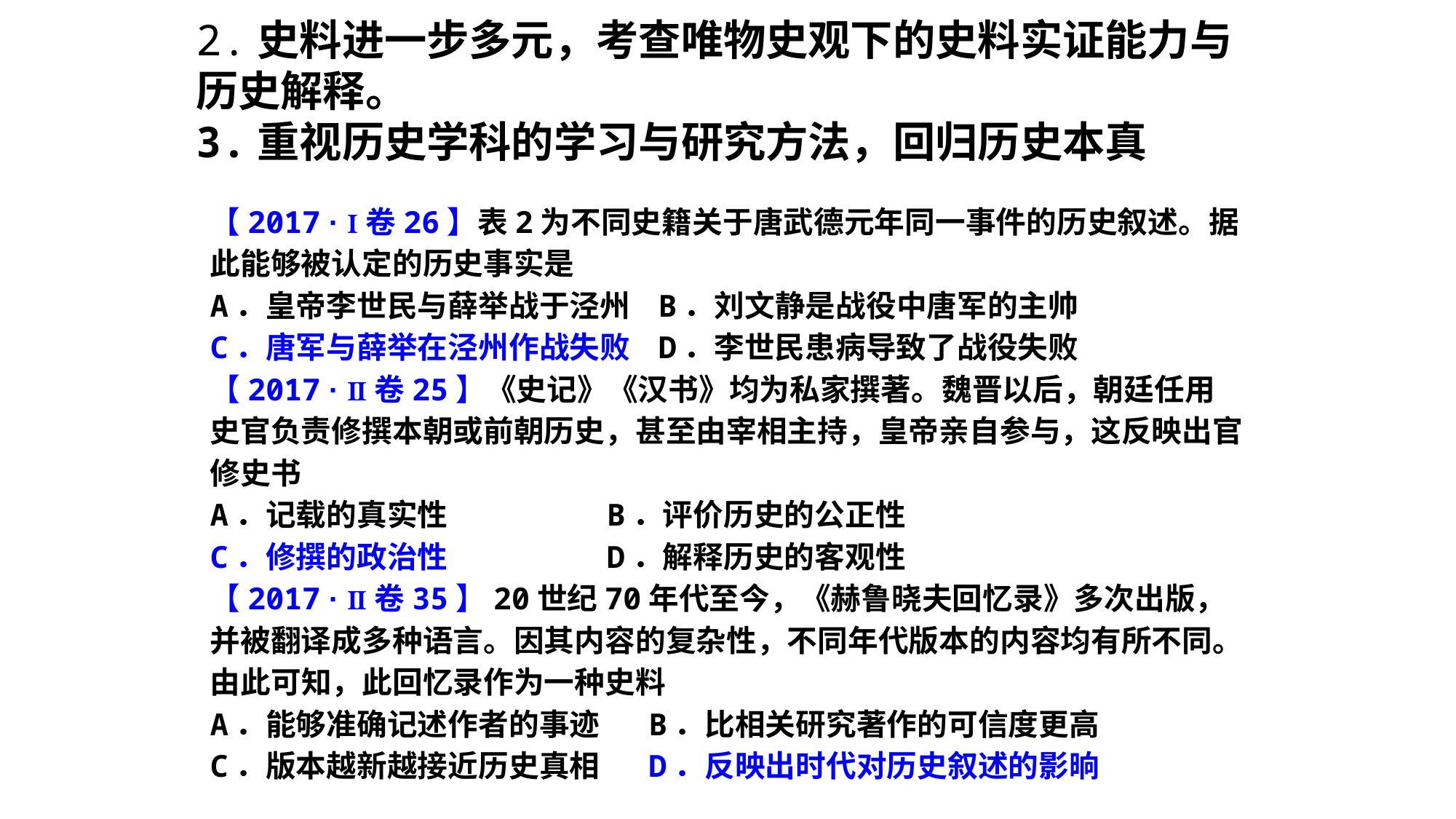

2.史料进一步多元，考查唯物史观下的史料实证能力与历史解释。
3.重视历史学科的学习与研究方法，回归历史本真

【2017 · Ⅰ卷26】表2为不同史籍关于唐武德元年同一事件的历史叙述。据此能够被认定的历史事实是
A．皇帝李世民与薛举战于泾州   B．刘文静是战役中唐军的主帅
C．唐军与薛举在泾州作战失败   D．李世民患病导致了战役失败
【2017 · Ⅱ卷25】《史记》《汉书》均为私家撰著。魏晋以后，朝廷任用史官负责修撰本朝或前朝历史，甚至由宰相主持，皇帝亲自参与，这反映出官修史书
A．记载的真实性      	         B．评价历史的公正性
C．修撰的政治性       	         D．解释历史的客观性
【2017 · Ⅱ卷35】20世纪70年代至今，《赫鲁晓夫回忆录》多次出版，并被翻译成多种语言。因其内容的复杂性，不同年代版本的内容均有所不同。由此可知，此回忆录作为一种史料
A．能够准确记述作者的事迹      B．比相关研究著作的可信度更高
C．版本越新越接近历史真相      D．反映出时代对历史叙述的影晌